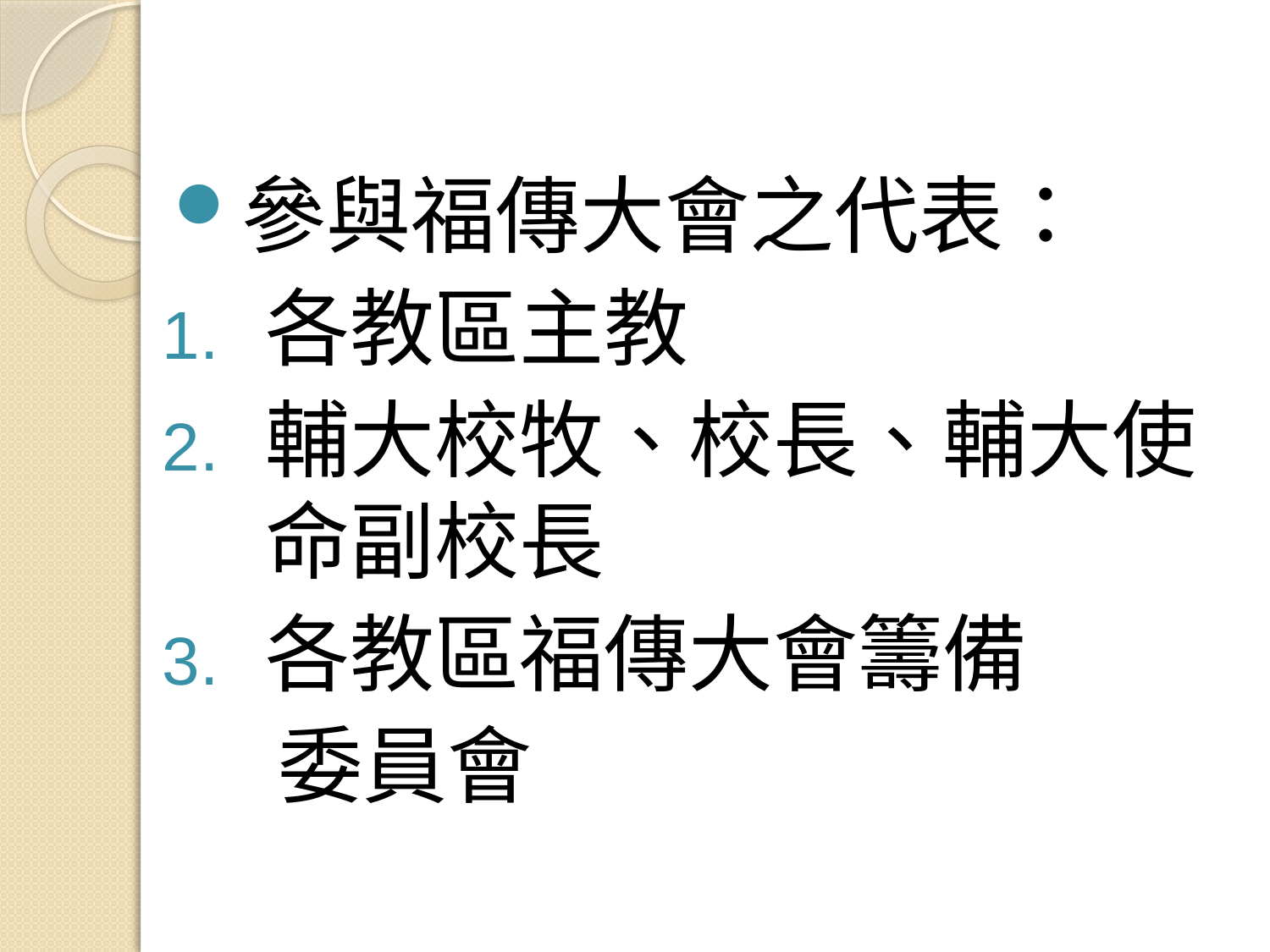

參與福傳大會之代表：
各教區主教
輔大校牧、校長、輔大使命副校長
各教區福傳大會籌備
     委員會